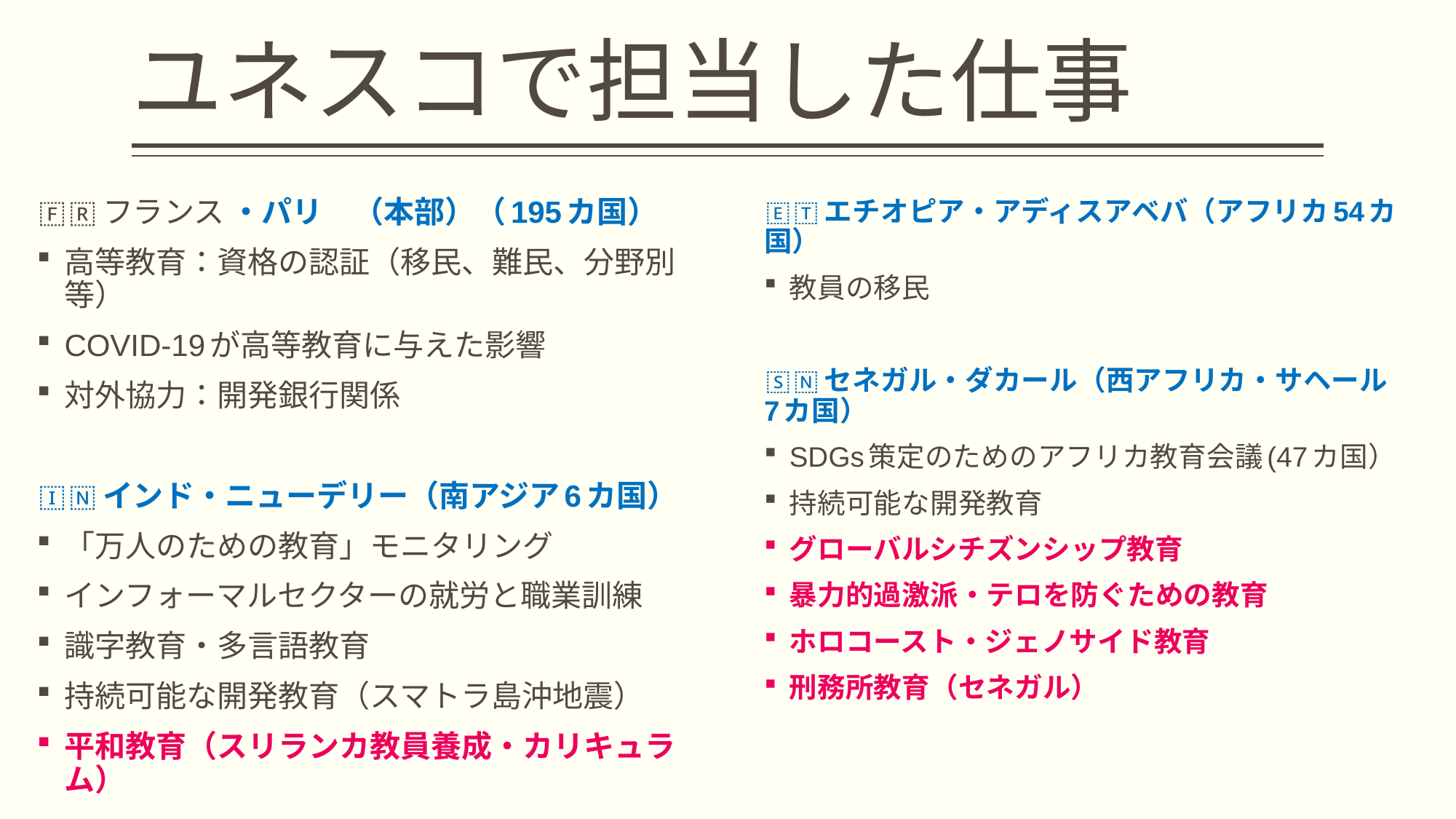

# ユネスコで担当した仕事
🇫🇷フランス ・パリ　（本部）（195カ国）
高等教育：資格の認証（移民、難民、分野別等）
COVID-19が高等教育に与えた影響
対外協力：開発銀行関係

🇮🇳インド・ニューデリー（南アジア6カ国）
「万人のための教育」モニタリング
インフォーマルセクターの就労と職業訓練
識字教育・多言語教育
持続可能な開発教育（スマトラ島沖地震）
平和教育（スリランカ教員養成・カリキュラム）

🇪🇹エチオピア・アディスアベバ（アフリカ54カ国）
教員の移民

🇸🇳セネガル・ダカール（西アフリカ・サヘール7カ国）
SDGs策定のためのアフリカ教育会議(47カ国）
持続可能な開発教育
グローバルシチズンシップ教育
暴力的過激派・テロを防ぐための教育
ホロコースト・ジェノサイド教育
刑務所教育（セネガル）